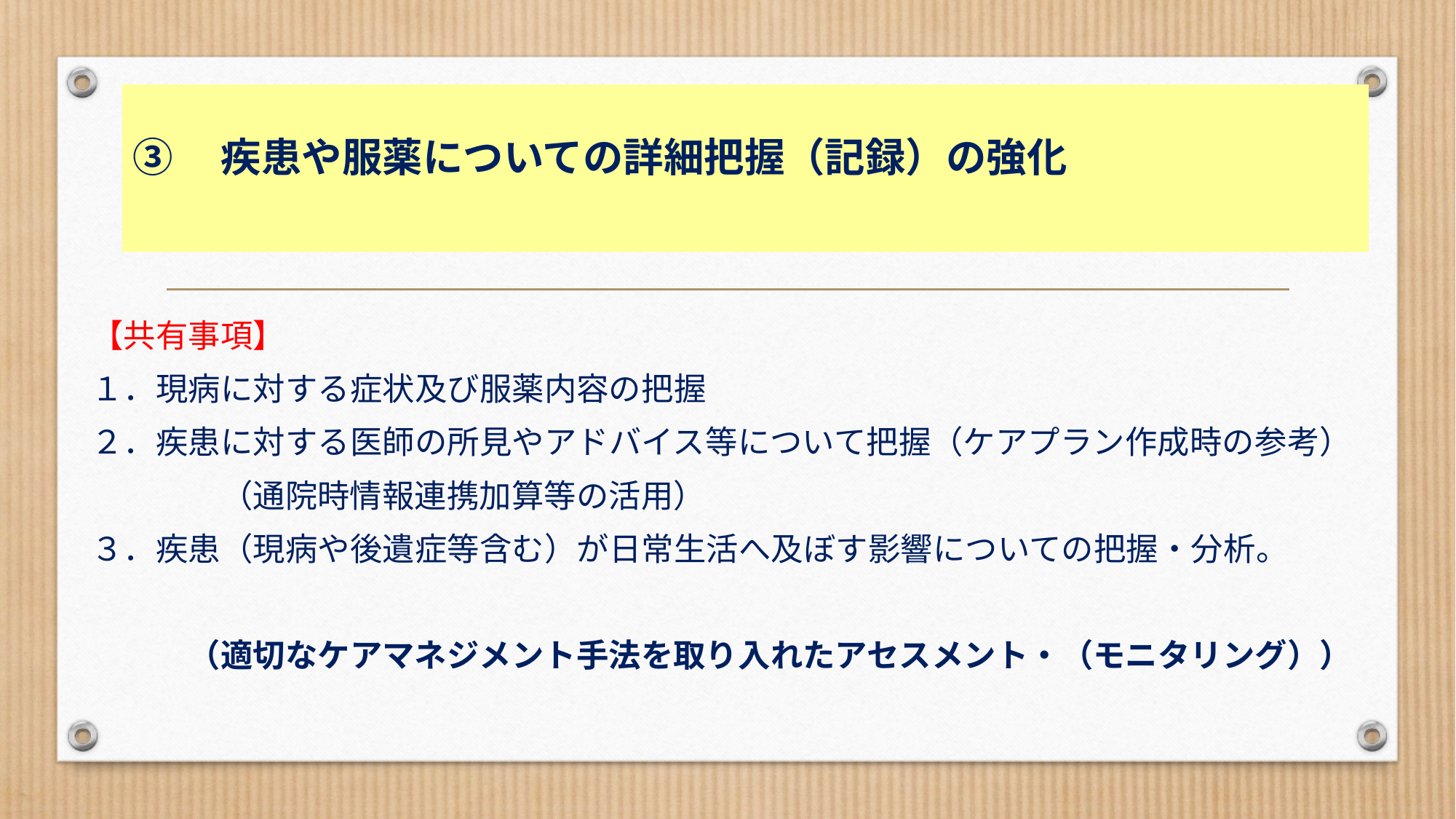

# ③　疾患や服薬についての詳細把握（記録）の強化
【共有事項】
１．現病に対する症状及び服薬内容の把握
２．疾患に対する医師の所見やアドバイス等について把握（ケアプラン作成時の参考）
　　　　（通院時情報連携加算等の活用）
３．疾患（現病や後遺症等含む）が日常生活へ及ぼす影響についての把握・分析。

　　　（適切なケアマネジメント手法を取り入れたアセスメント・（モニタリング））